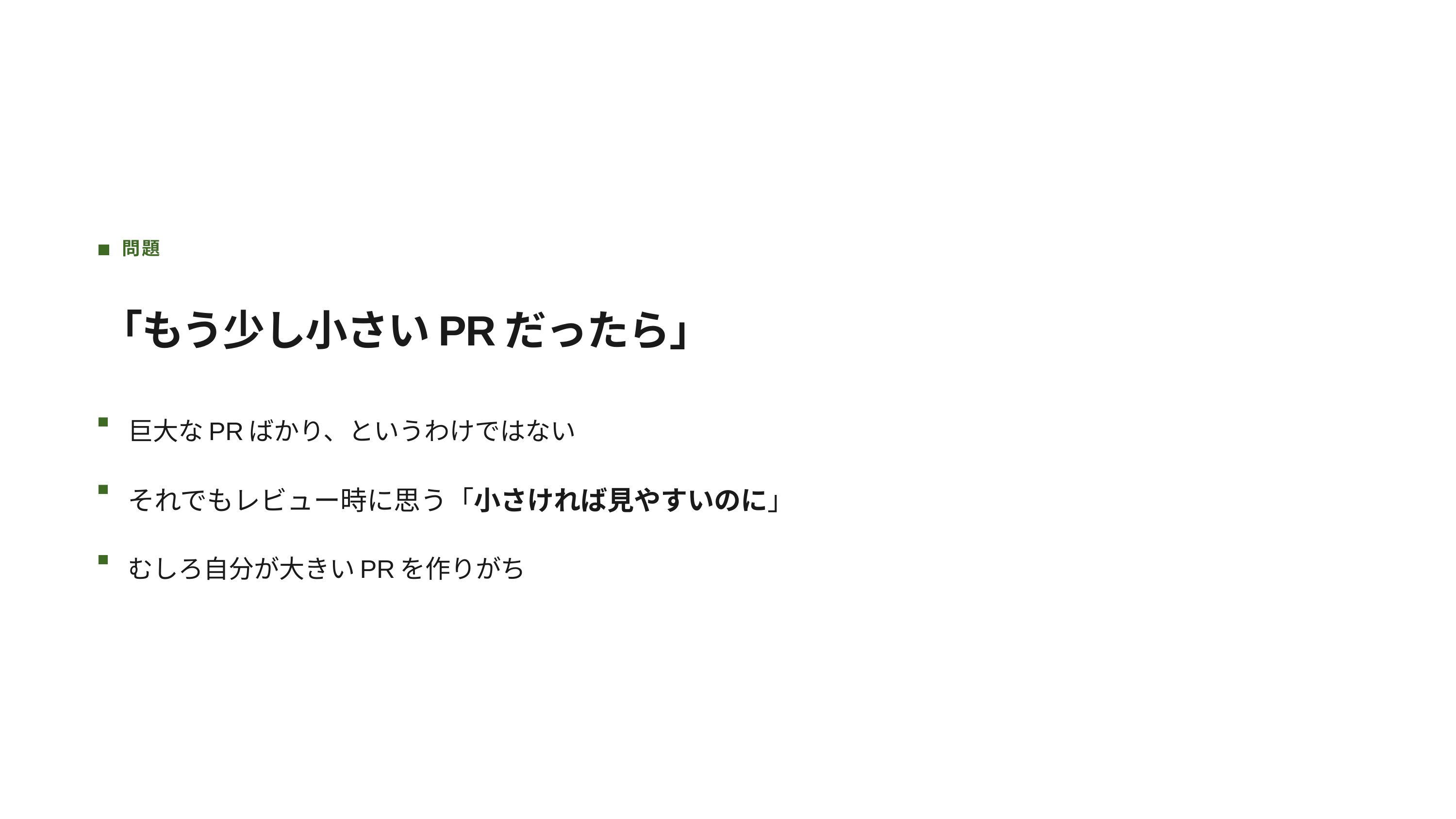

問題

「もう少し小さいPRだったら」
巨大なPRばかり、というわけではない

それでもレビュー時に思う「小さければ見やすいのに」

むしろ自分が大きいPRを作りがち